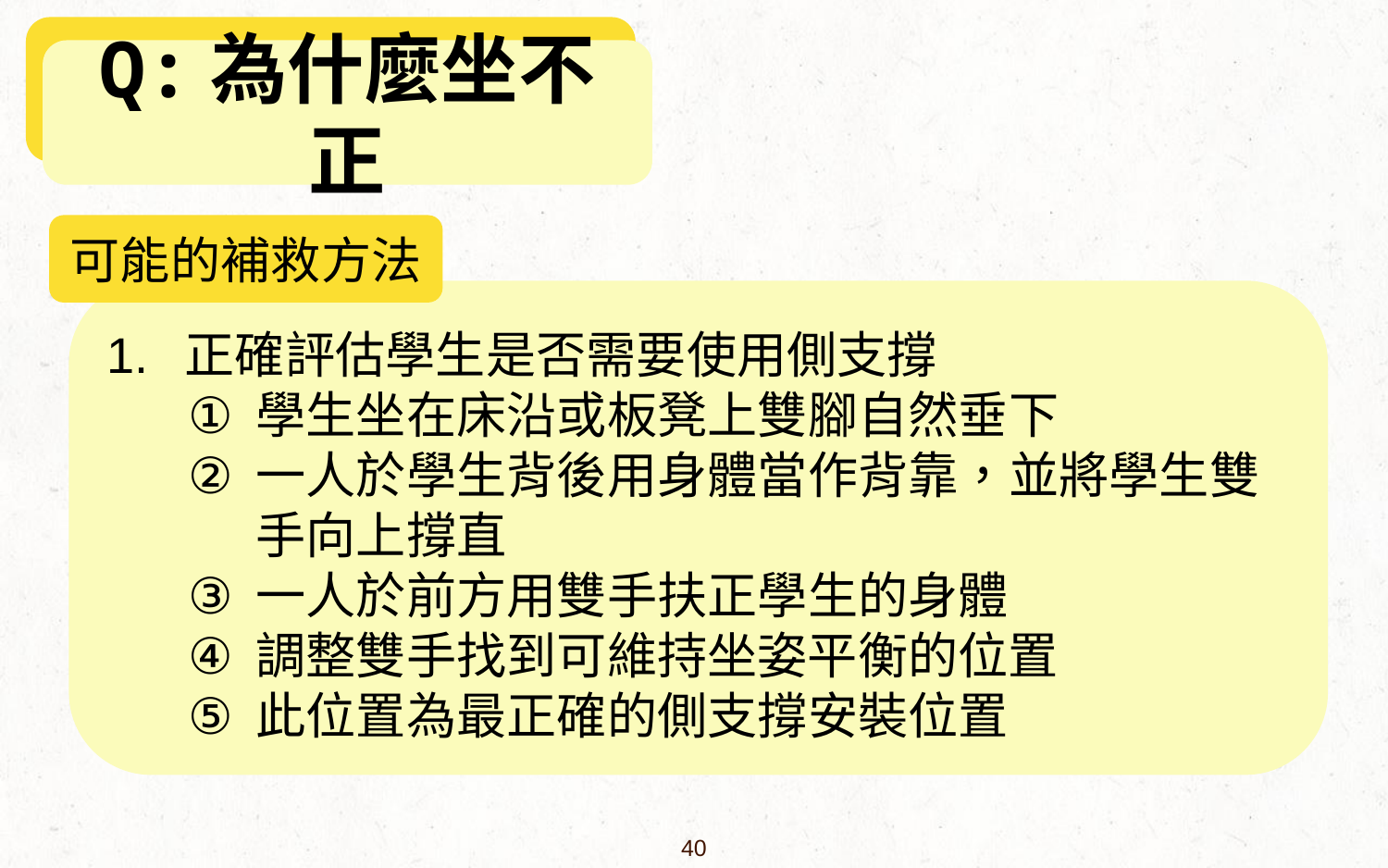

Q:為什麼坐得
Q:為什麼坐不正
可能的補救方法

正確評估學生是否需要使用側支撐
學生坐在床沿或板凳上雙腳自然垂下
一人於學生背後用身體當作背靠，並將學生雙手向上撐直
一人於前方用雙手扶正學生的身體
調整雙手找到可維持坐姿平衡的位置
此位置為最正確的側支撐安裝位置
40